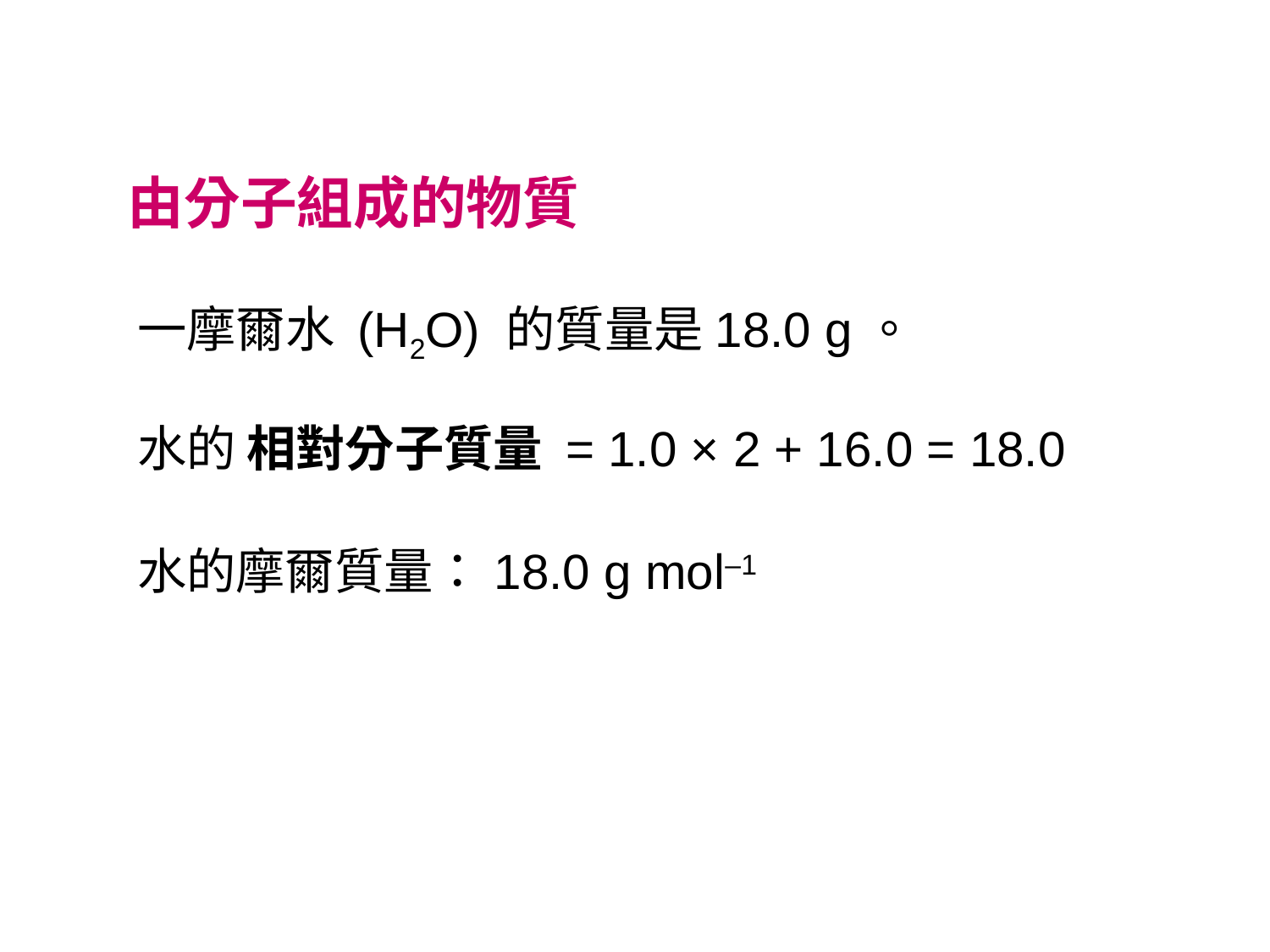

由分子組成的物質
一摩爾水 (H2O) 的質量是18.0 g。
水的 相對分子質量 = 1.0 × 2 + 16.0 = 18.0
水的摩爾質量：18.0 g mol–1